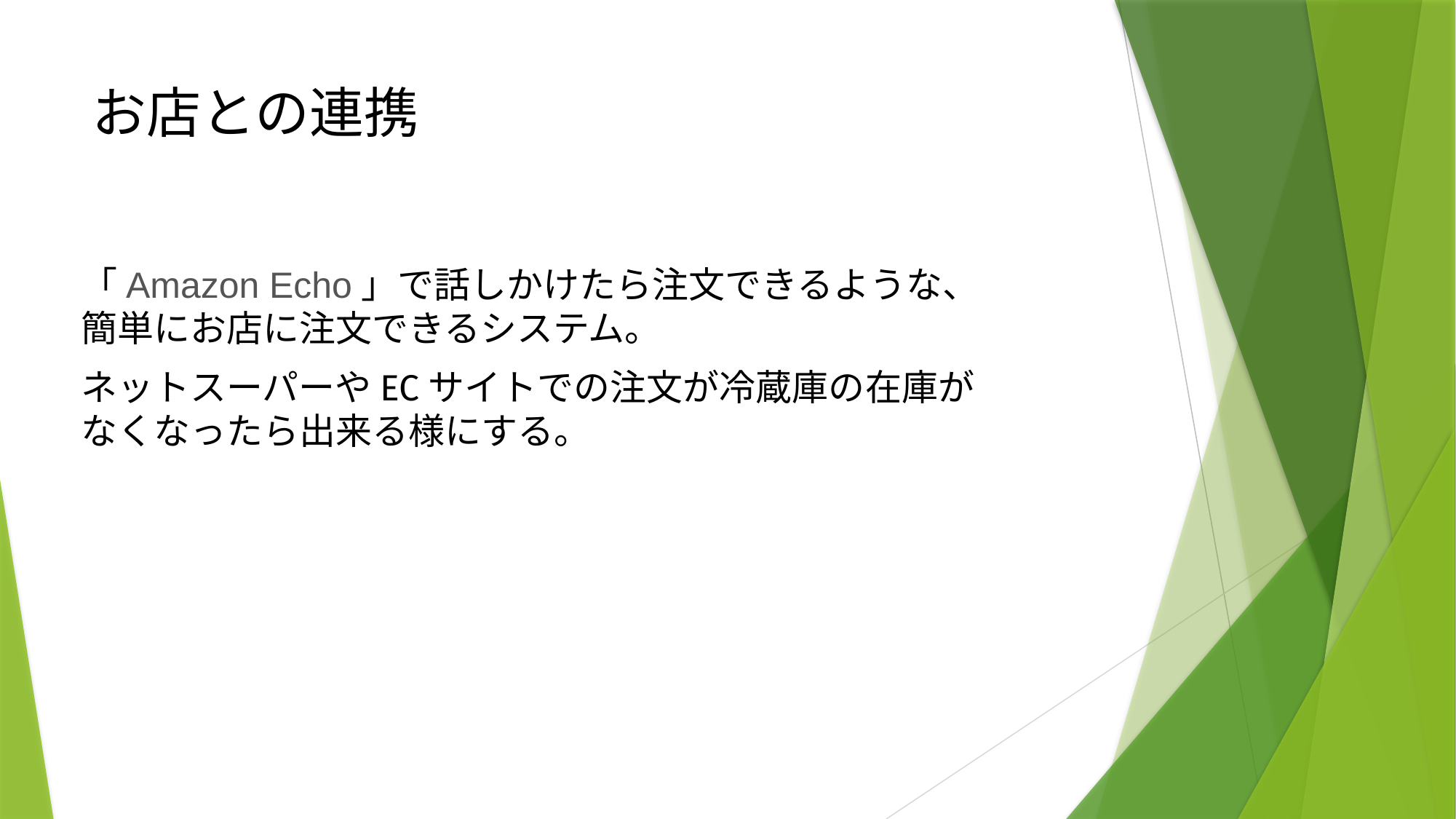

# お店との連携
「Amazon Echo」で話しかけたら注文できるような、
簡単にお店に注文できるシステム。
ネットスーパーやECサイトでの注文が冷蔵庫の在庫が
なくなったら出来る様にする。